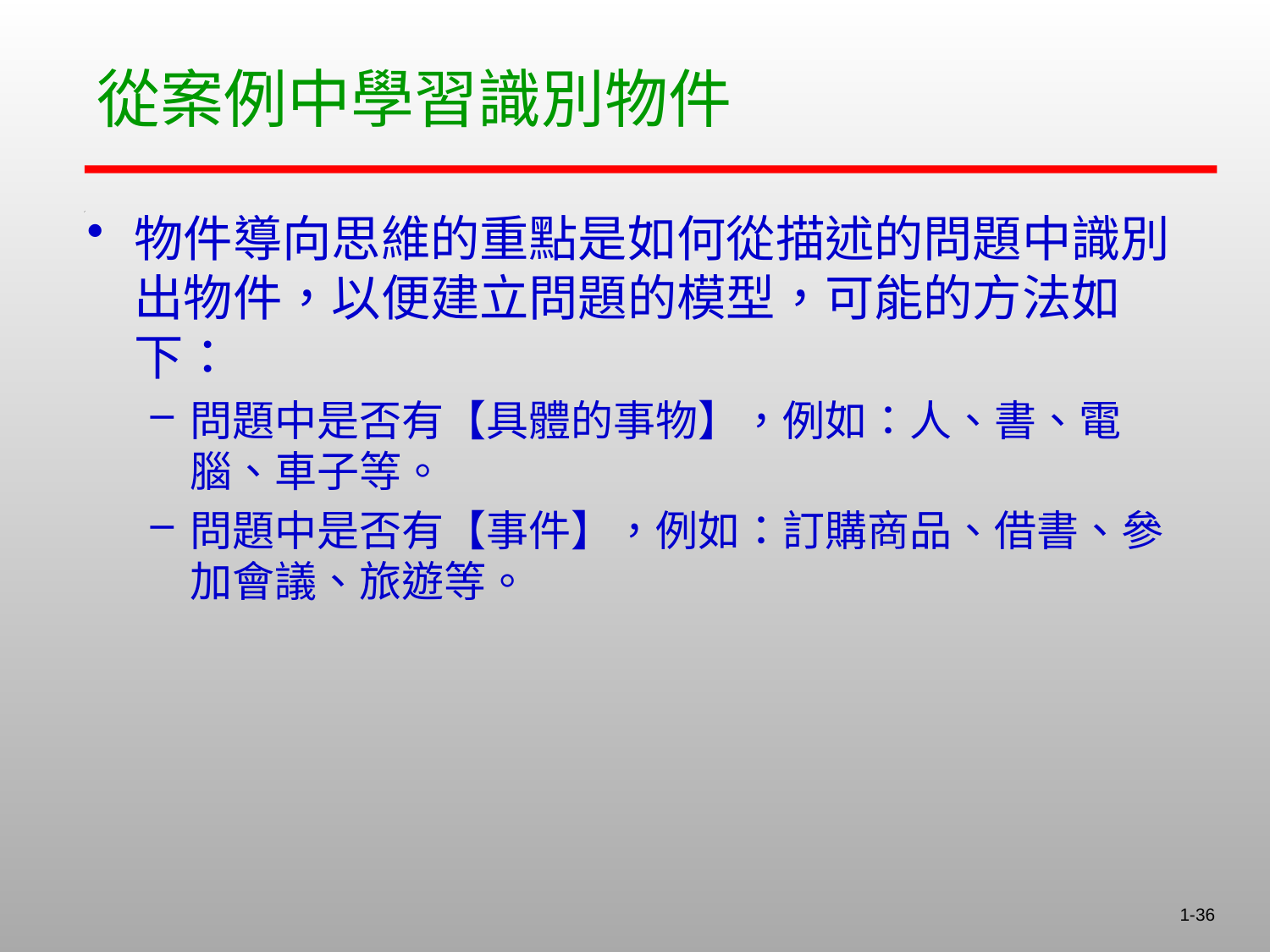

# 從案例中學習識別物件
物件導向思維的重點是如何從描述的問題中識別出物件，以便建立問題的模型，可能的方法如下：
問題中是否有【具體的事物】，例如：人、書、電腦、車子等。
問題中是否有【事件】，例如：訂購商品、借書、參加會議、旅遊等。
1-36